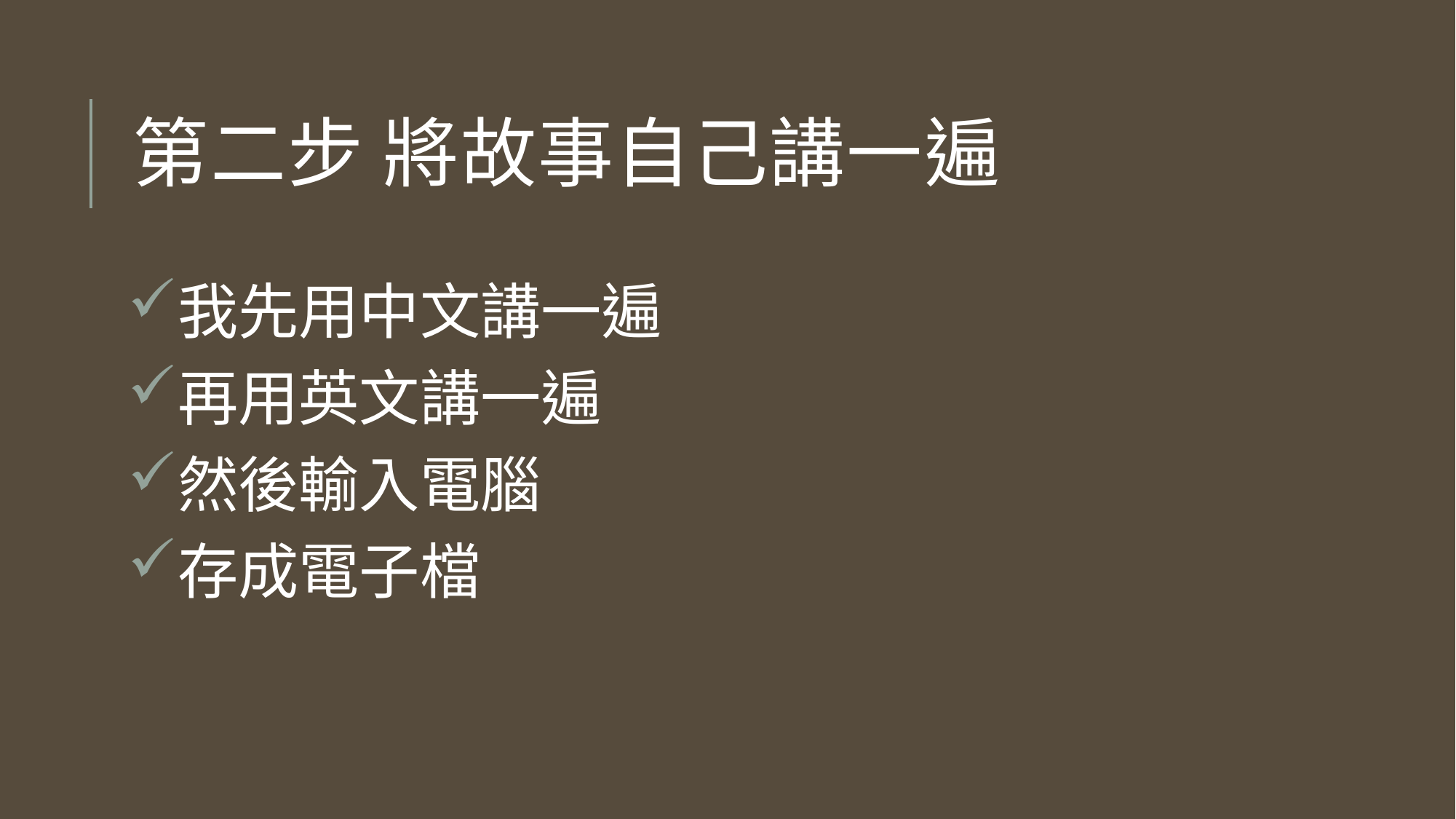

# 第二步 將故事自己講一遍
我先用中文講一遍
再用英文講一遍
然後輸入電腦
存成電子檔